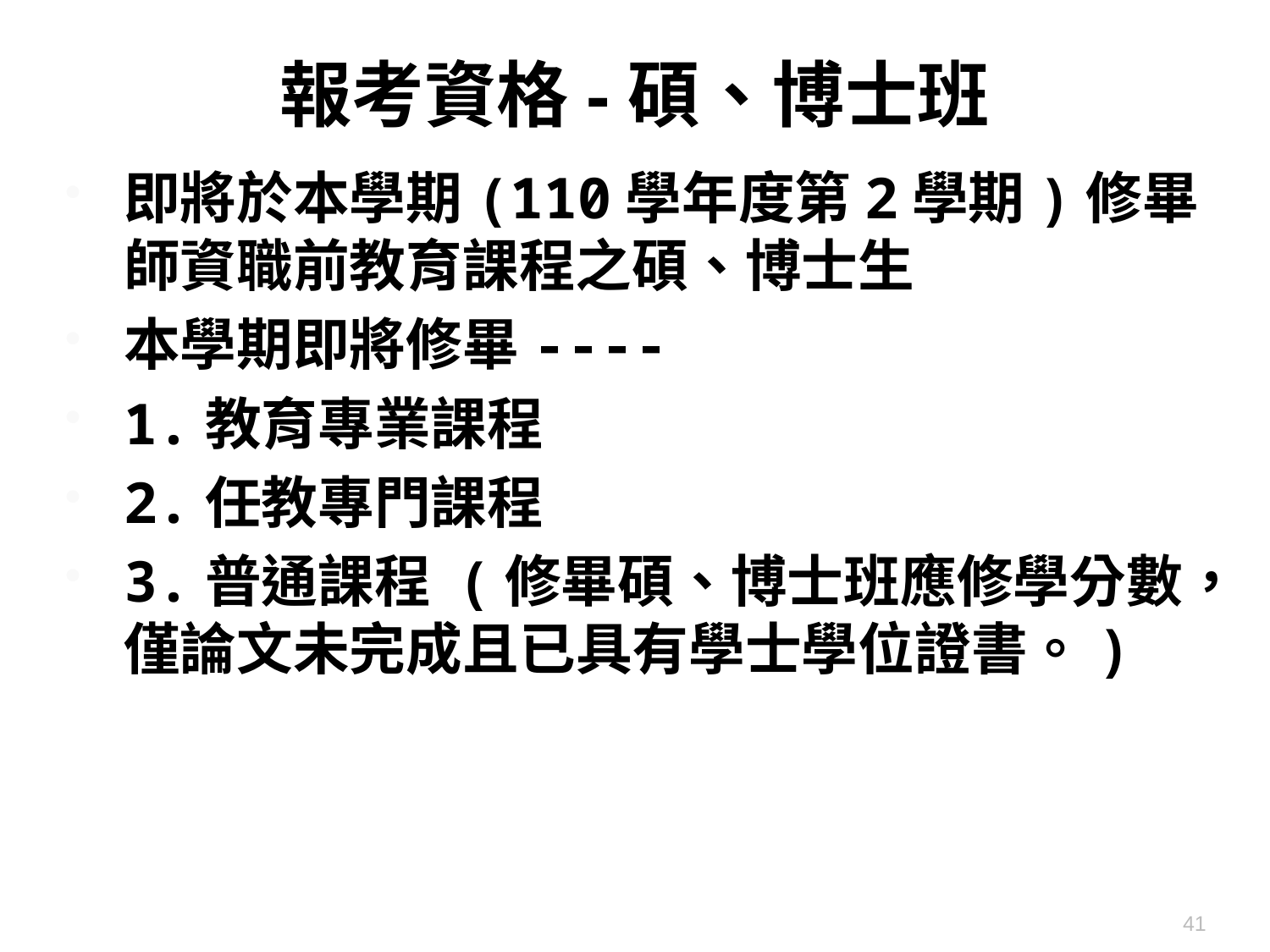

# 報考資格-碩、博士班
即將於本學期(110學年度第2學期)修畢師資職前教育課程之碩、博士生
本學期即將修畢----
1.教育專業課程
2.任教專門課程
3.普通課程 (修畢碩、博士班應修學分數，僅論文未完成且已具有學士學位證書。)

41